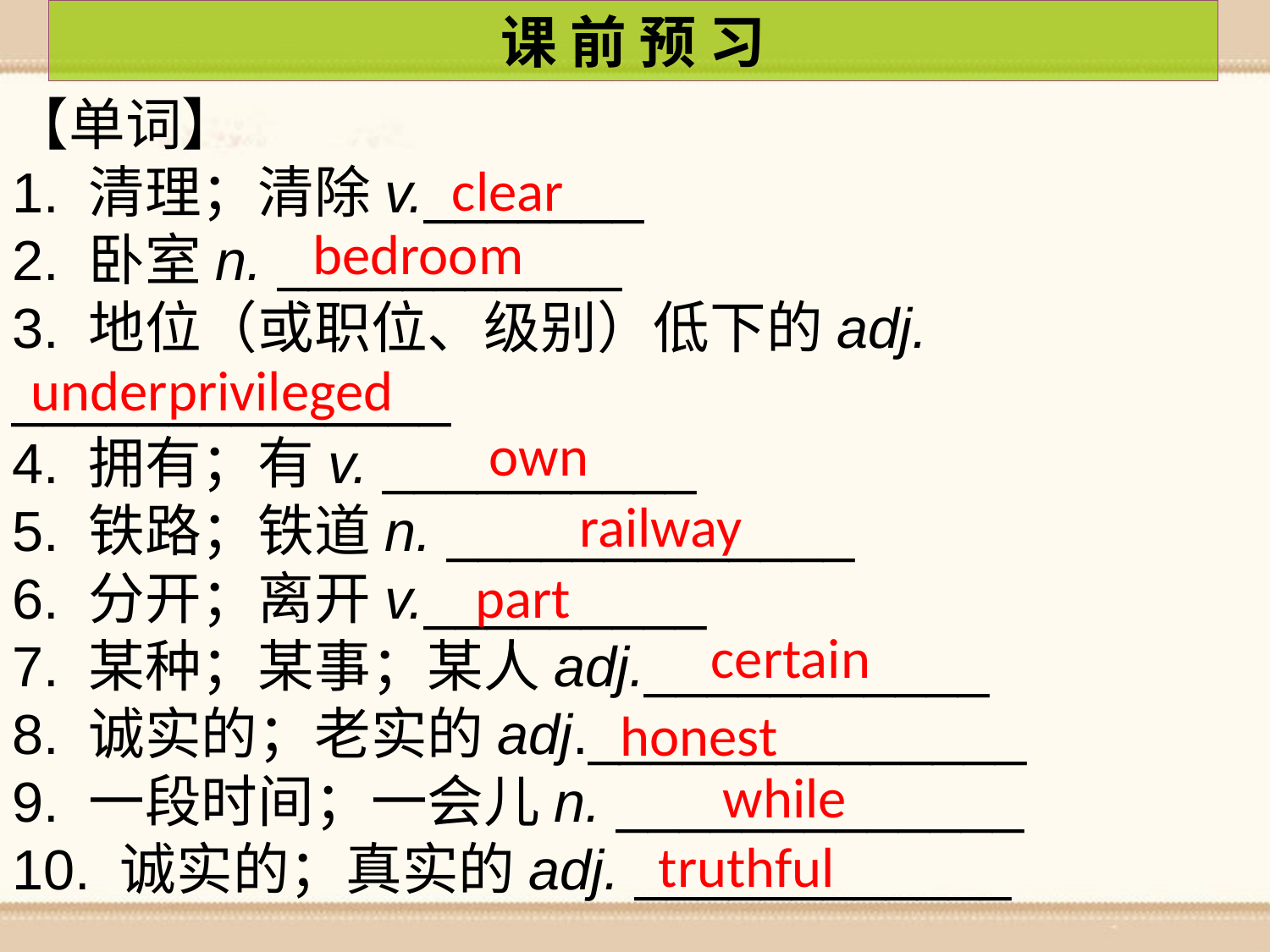

课 前 预 习
【单词】
1. 清理；清除v._______
2. 卧室n. ___________
3. 地位（或职位、级别）低下的adj.
______________
4. 拥有；有v. __________
5. 铁路；铁道n. _____________
6. 分开；离开v._________
7. 某种；某事；某人adj.___________
8. 诚实的；老实的adj.______________
9. 一段时间；一会儿n. _____________
10. 诚实的；真实的adj. ____________
clear
bedroom
underprivileged
own
railway
part
certain
honest
while
truthful